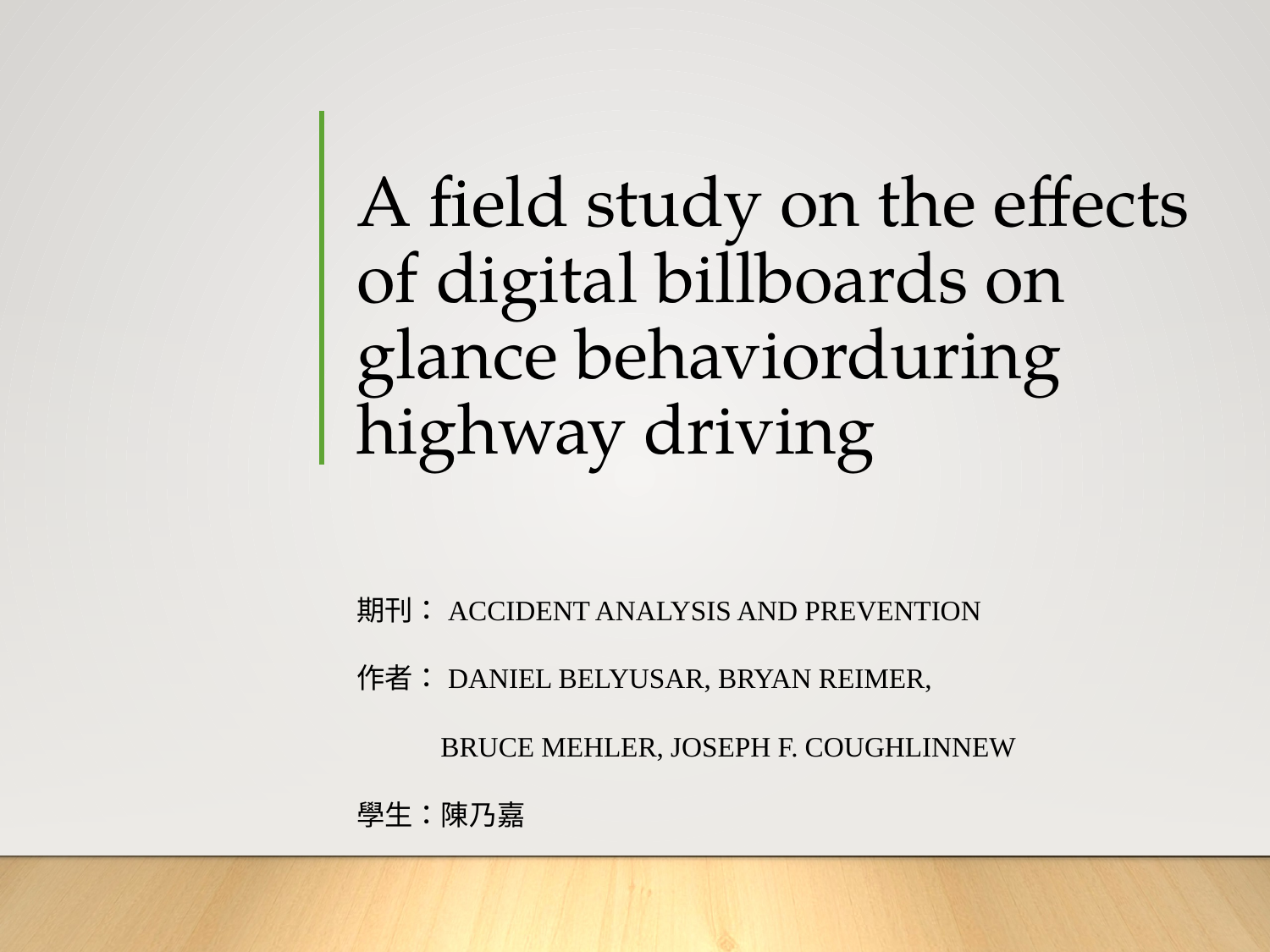

# A field study on the effects of digital billboards on glance behaviorduring highway driving
期刊：Accident Analysis and Prevention
作者：Daniel Belyusar, Bryan Reimer,
            Bruce Mehler, Joseph F. CoughlinNew
學生：陳乃嘉